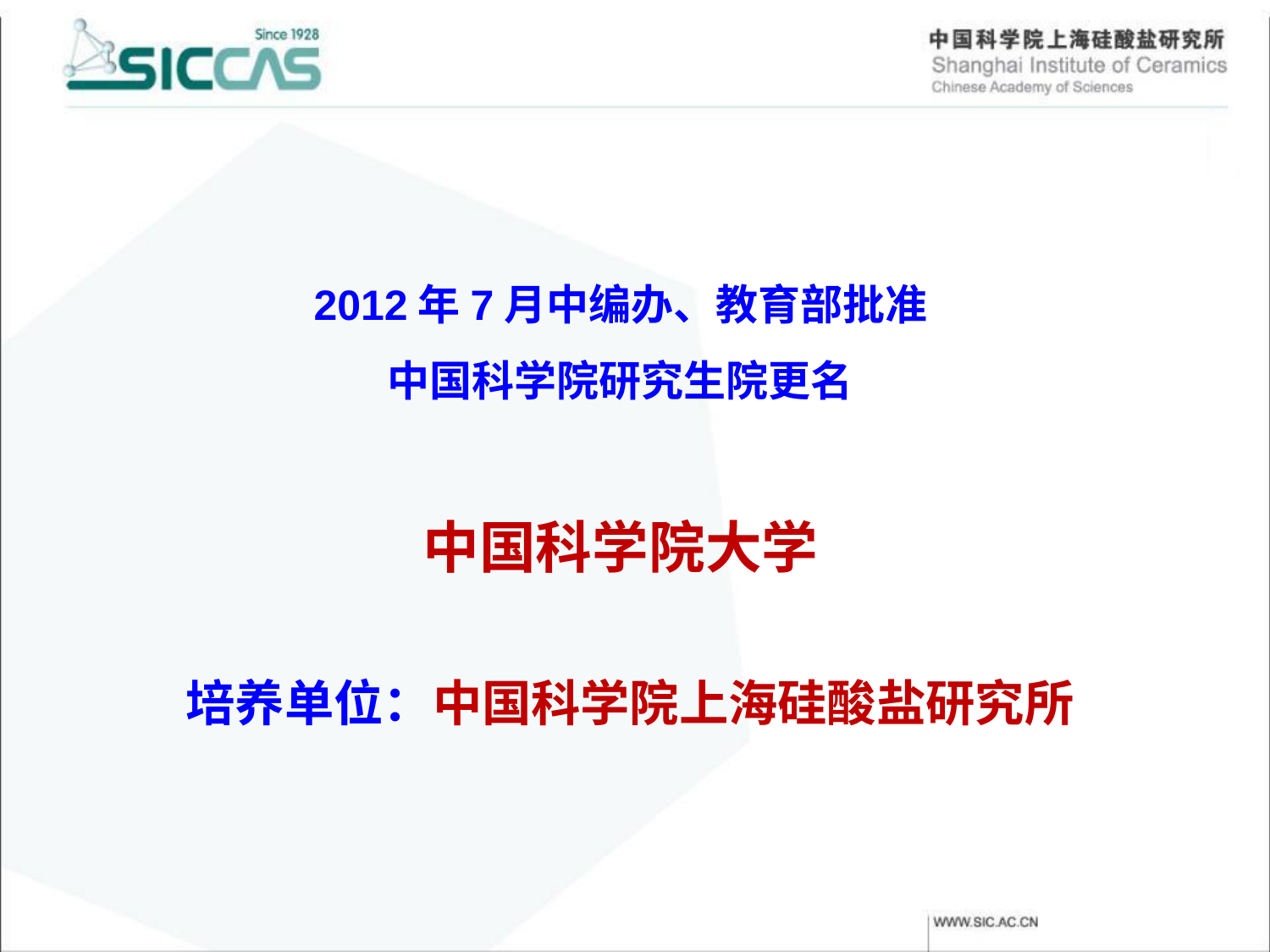

2012年7月中编办、教育部批准
中国科学院研究生院更名
中国科学院大学
培养单位：中国科学院上海硅酸盐研究所